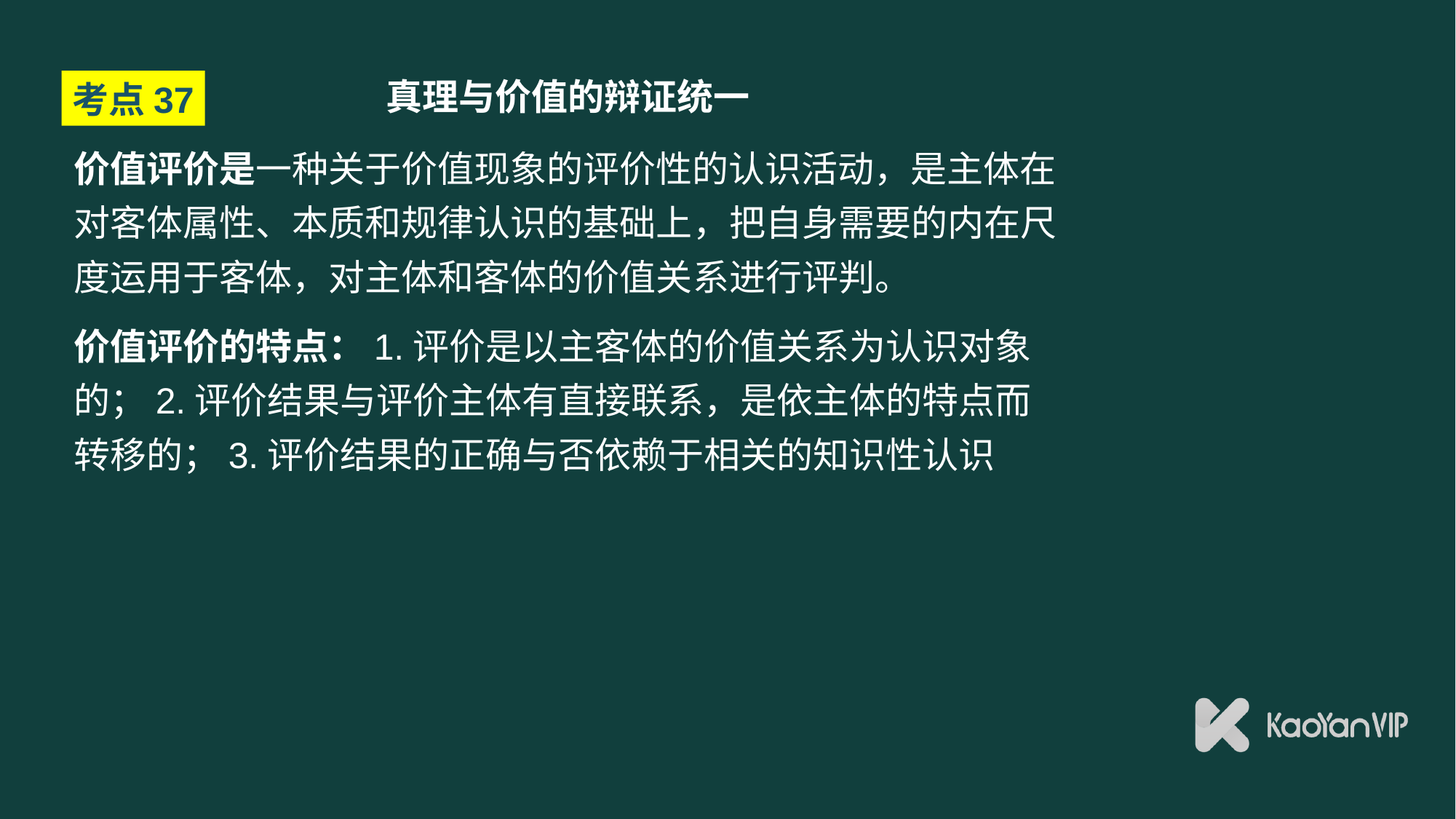

# 真理与价值的辩证统一
考点37
价值评价是一种关于价值现象的评价性的认识活动，是主体在对客体属性、本质和规律认识的基础上，把自身需要的内在尺度运用于客体，对主体和客体的价值关系进行评判。
价值评价的特点：1.评价是以主客体的价值关系为认识对象的；2.评价结果与评价主体有直接联系，是依主体的特点而转移的；3.评价结果的正确与否依赖于相关的知识性认识